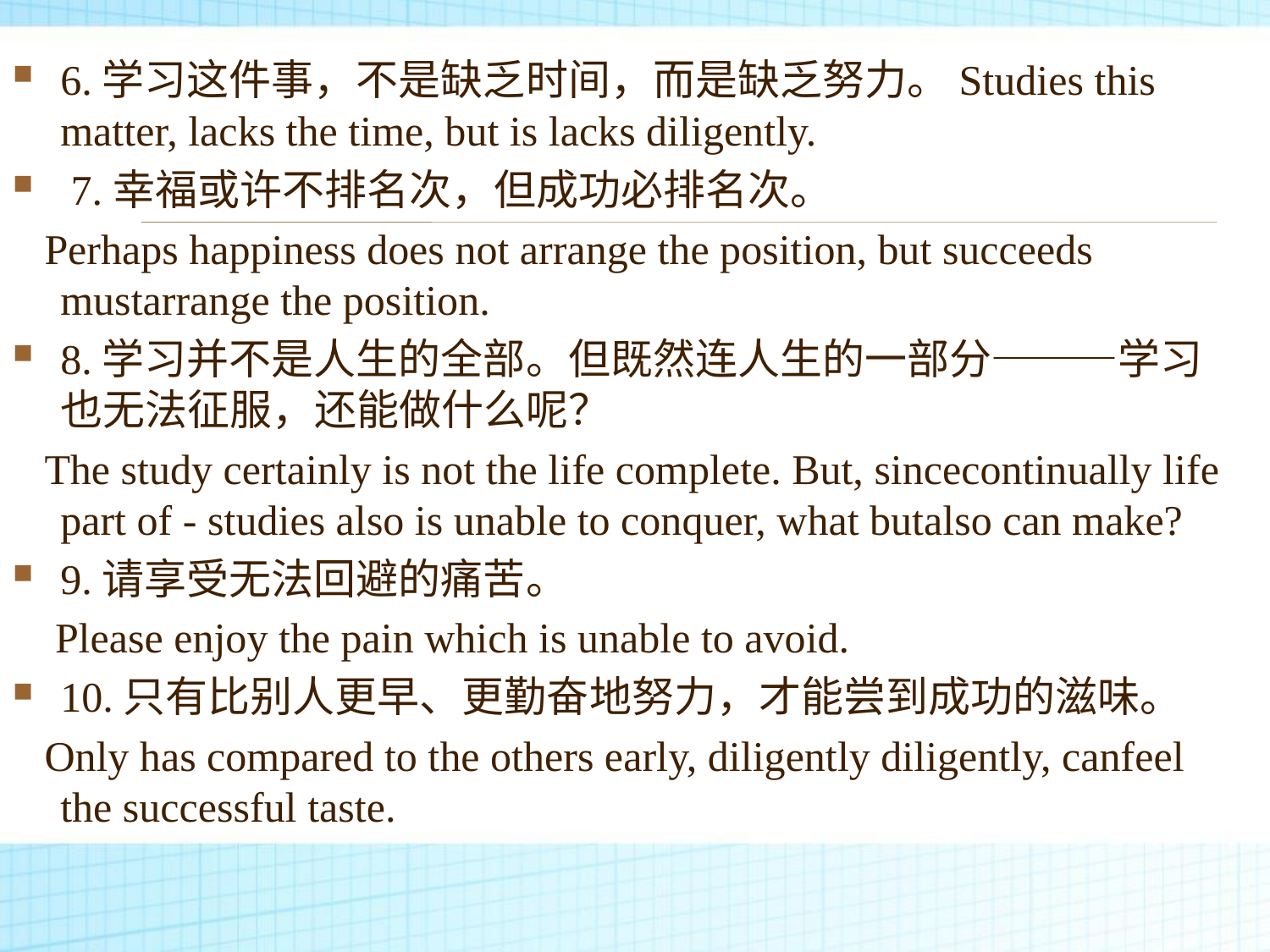

6.学习这件事，不是缺乏时间，而是缺乏努力。Studies this matter, lacks the time, but is lacks diligently.
 7.幸福或许不排名次，但成功必排名次。
   Perhaps happiness does not arrange the position, but succeeds mustarrange the position.
8.学习并不是人生的全部。但既然连人生的一部分———学习也无法征服，还能做什么呢？
   The study certainly is not the life complete. But, sincecontinually life part of - studies also is unable to conquer, what butalso can make?
9.请享受无法回避的痛苦。
    Please enjoy the pain which is unable to avoid.
10.只有比别人更早、更勤奋地努力，才能尝到成功的滋味。
   Only has compared to the others early, diligently diligently, canfeel the successful taste.